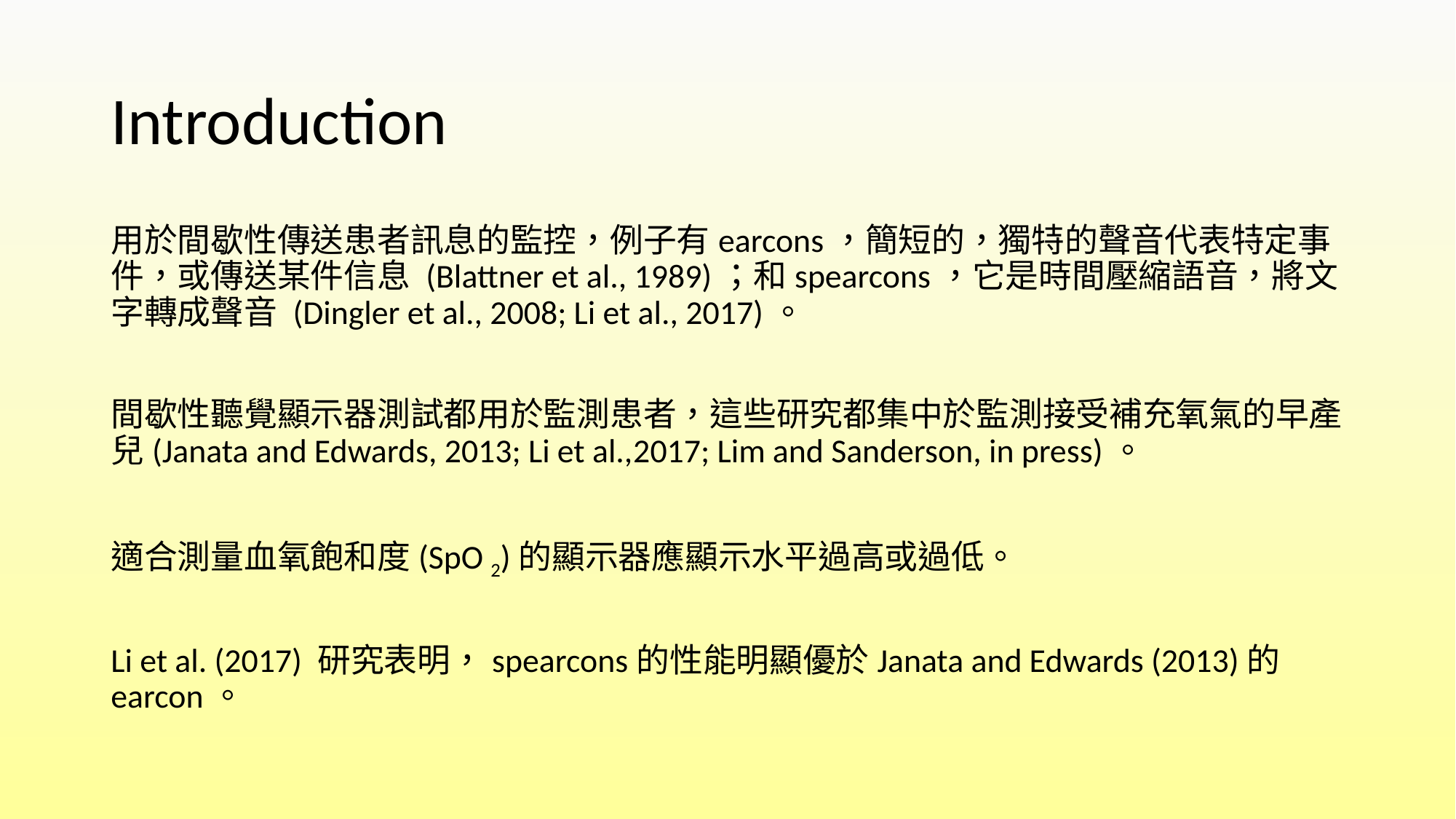

# Introduction
用於間歇性傳送患者訊息的監控，例子有earcons，簡短的，獨特的聲音代表特定事件，或傳送某件信息 (Blattner et al., 1989)；和spearcons，它是時間壓縮語音，將文字轉成聲音 (Dingler et al., 2008; Li et al., 2017)。

間歇性聽覺顯示器測試都用於監測患者，這些研究都集中於監測接受補充氧氣的早產兒(Janata and Edwards, 2013; Li et al.,2017; Lim and Sanderson, in press)。

適合測量血氧飽和度(SpO 2)的顯示器應顯示水平過高或過低。

Li et al. (2017) 研究表明，spearcons的性能明顯優於Janata and Edwards (2013)的earcon。